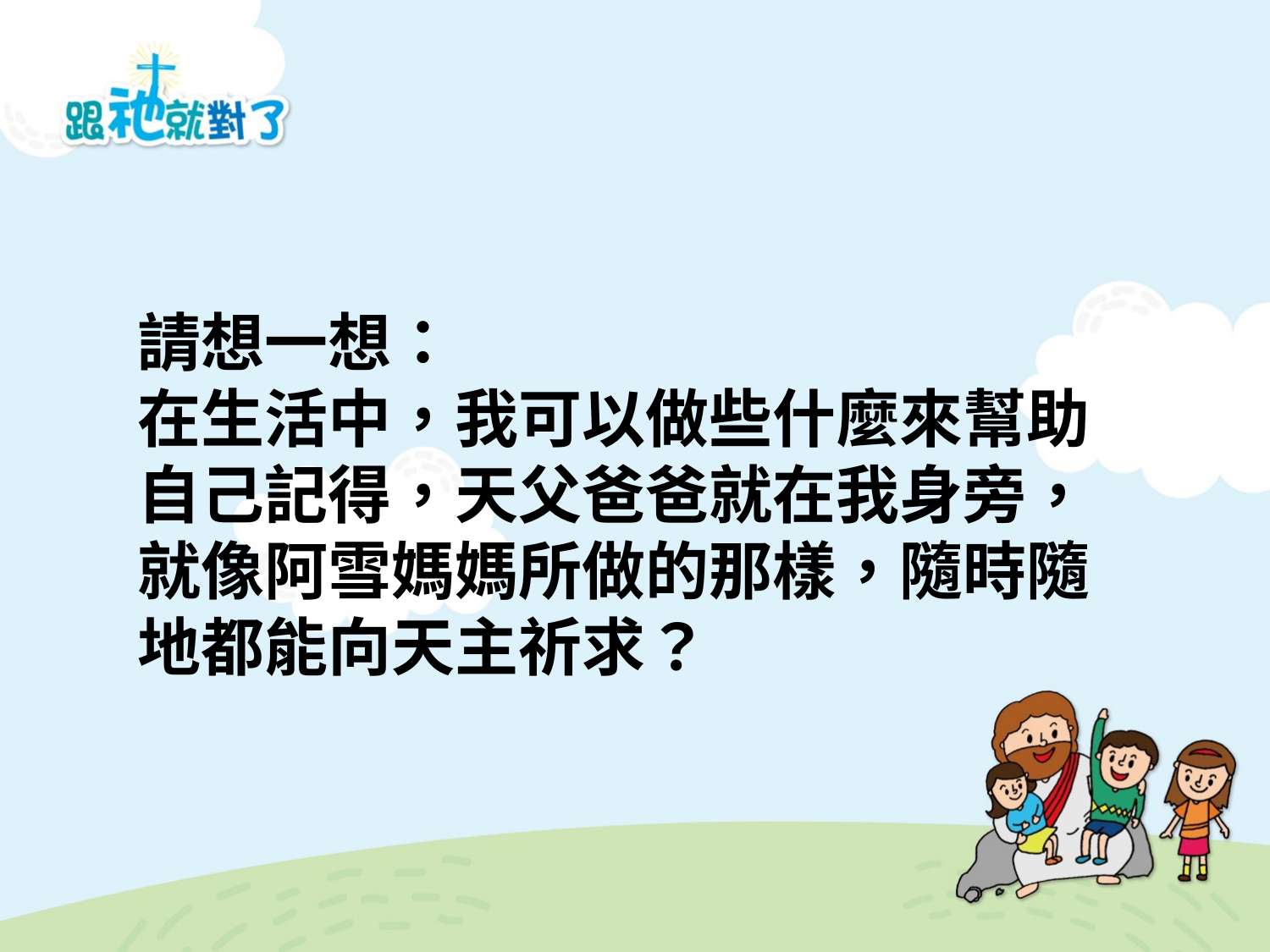

請想一想：
在生活中，我可以做些什麼來幫助自己記得，天父爸爸就在我身旁，就像阿雪媽媽所做的那樣，隨時隨地都能向天主祈求？